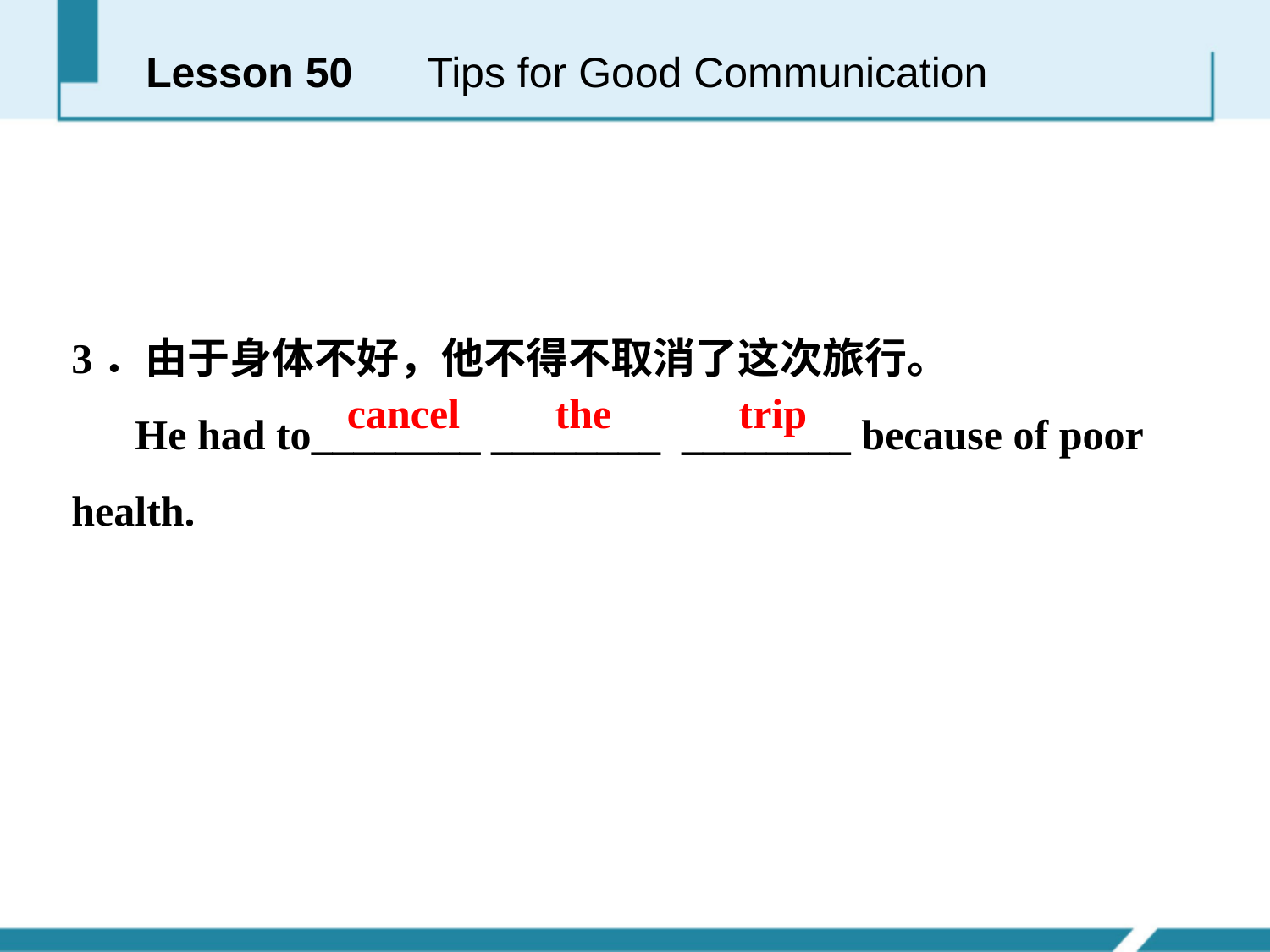

Lesson 50 　Tips for Good Communication
3．由于身体不好，他不得不取消了这次旅行。
      He had to________ ________  ________ because of poor health.
cancel         the            trip